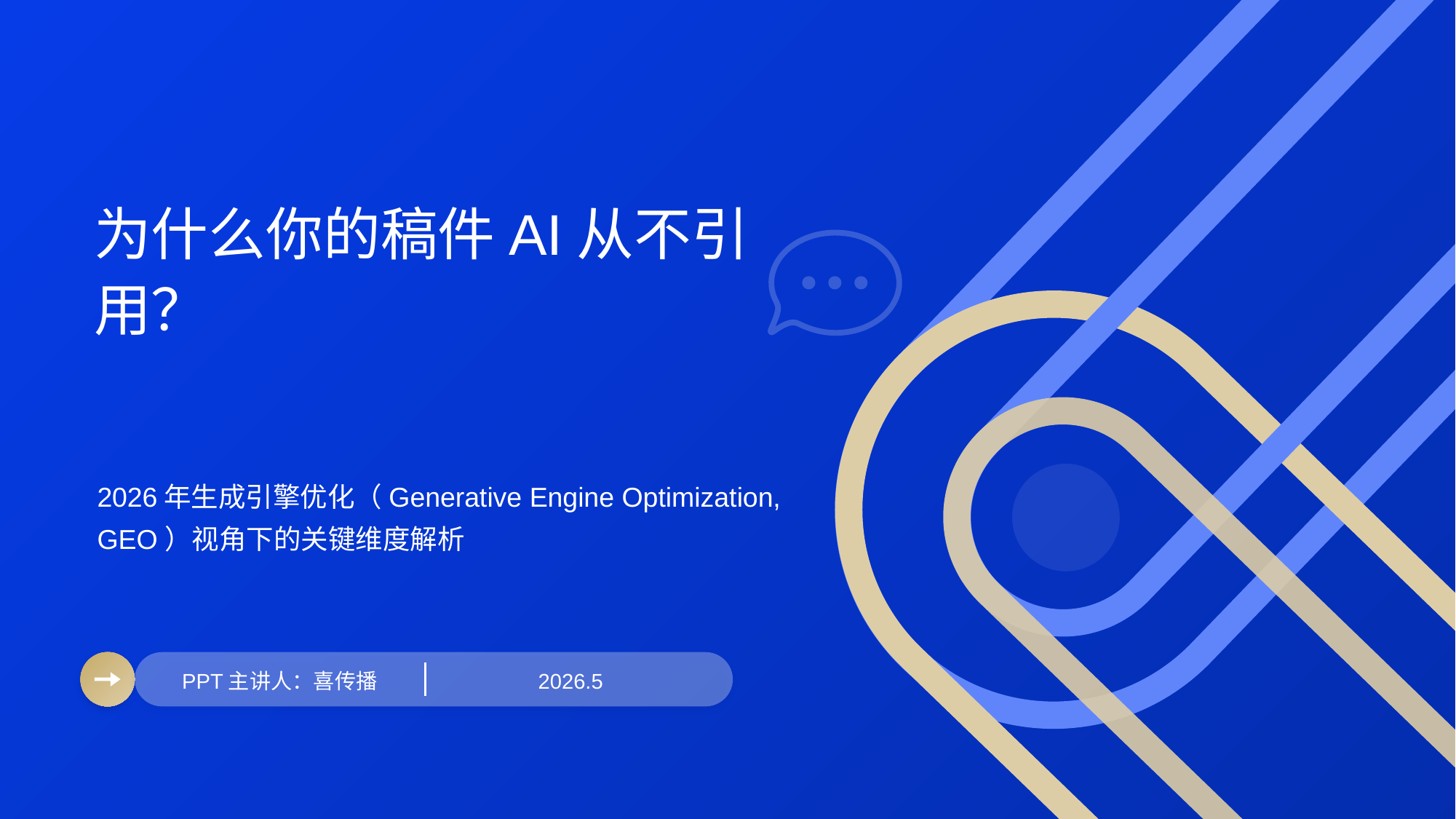

为什么你的稿件AI从不引用？

2026年生成引擎优化（Generative Engine Optimization, GEO）视角下的关键维度解析

PPT主讲人：喜传播
2026.5